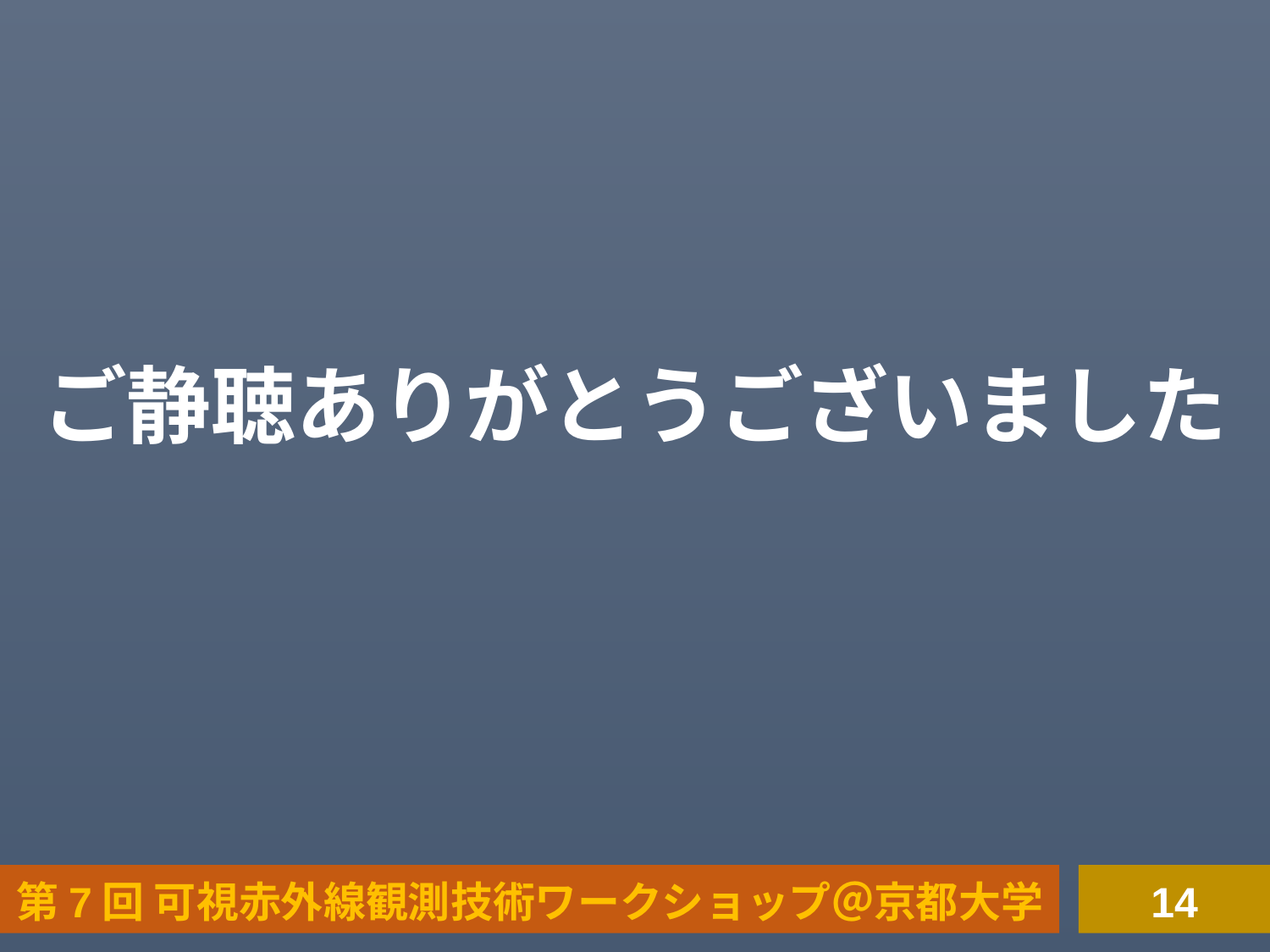

# ご静聴ありがとうございました
第7回 可視赤外線観測技術ワークショップ＠京都大学
14